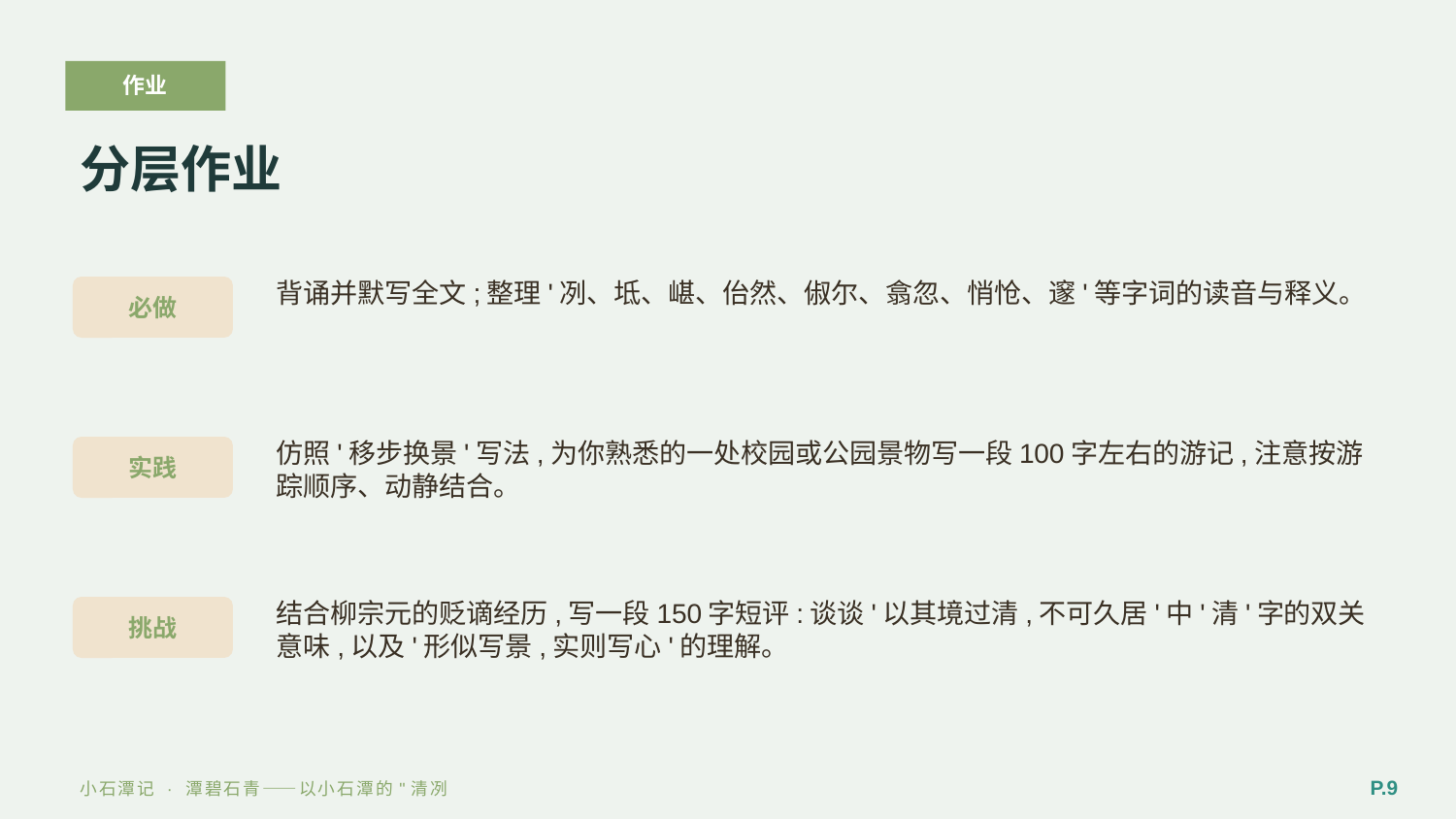

作业

分层作业
背诵并默写全文;整理'冽、坻、嵁、佁然、俶尔、翕忽、悄怆、邃'等字词的读音与释义。
必做

仿照'移步换景'写法,为你熟悉的一处校园或公园景物写一段100字左右的游记,注意按游踪顺序、动静结合。
实践

结合柳宗元的贬谪经历,写一段150字短评:谈谈'以其境过清,不可久居'中'清'字的双关意味,以及'形似写景,实则写心'的理解。
挑战

P.9
小石潭记 · 潭碧石青——以小石潭的"清冽